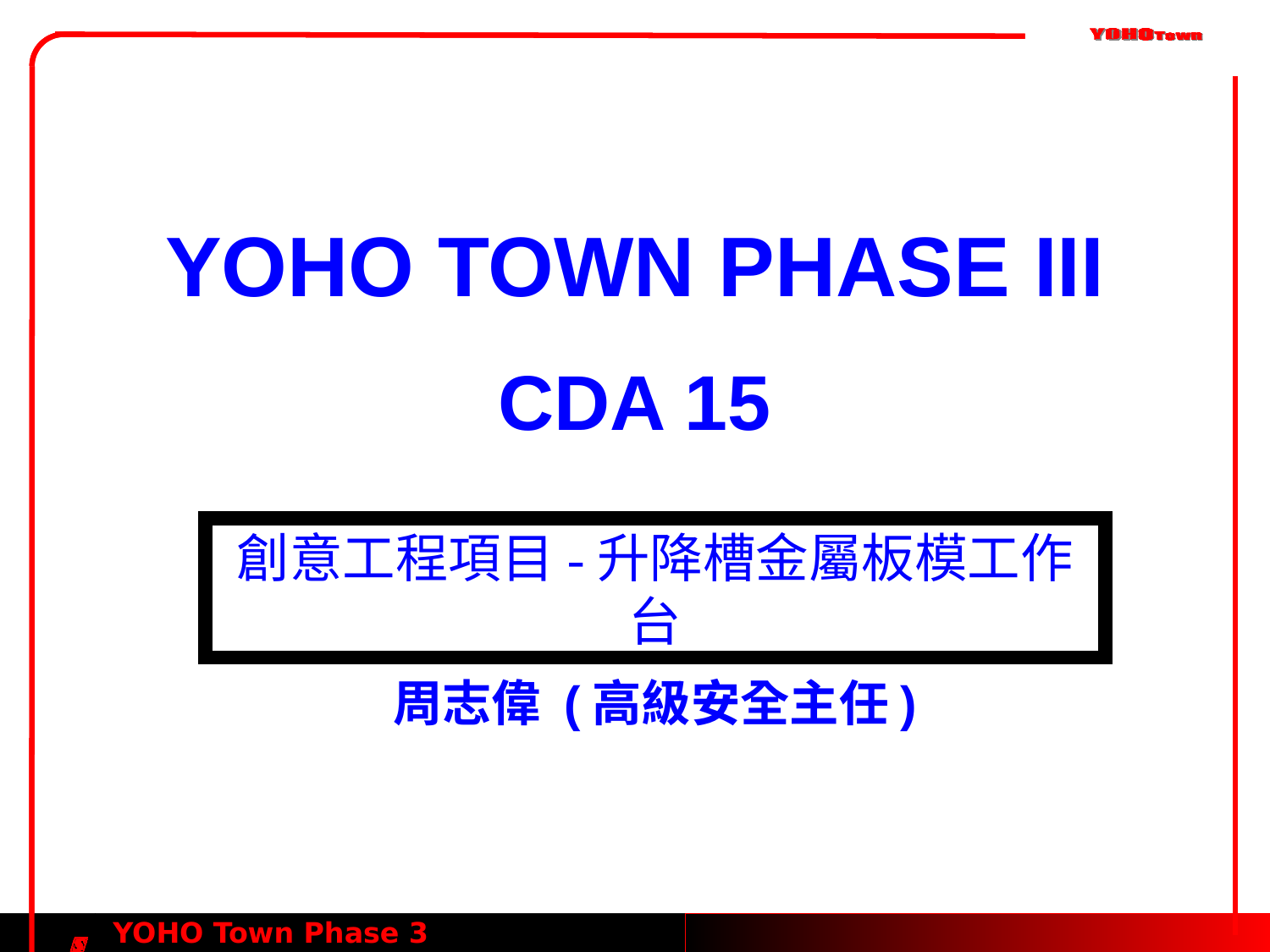

YOHO TOWN PHASE III
CDA 15
創意工程項目-升降槽金屬板模工作台
周志偉 (高級安全主任)